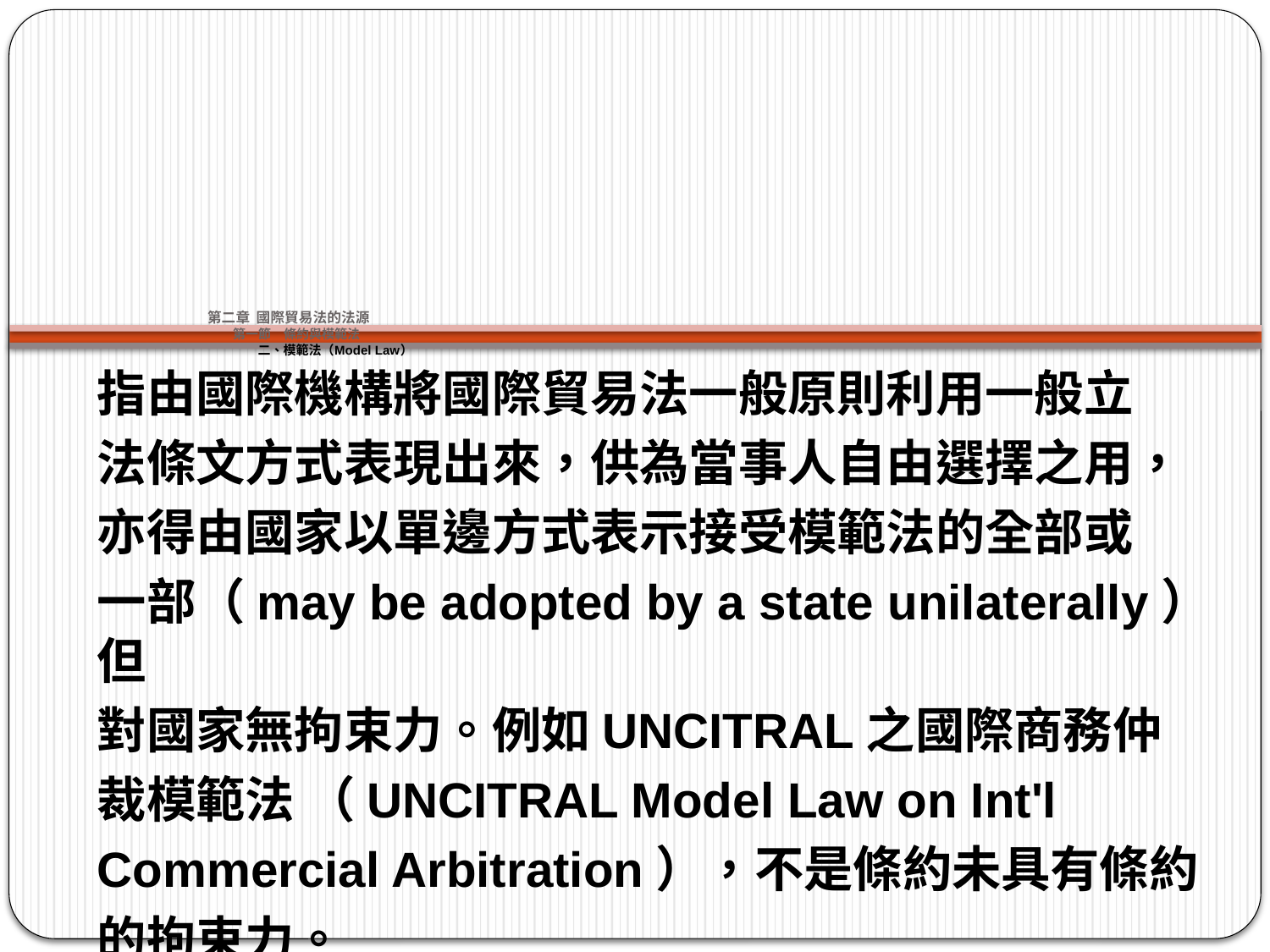

# 第二章  國際貿易法的法源 第一節　條約與模範法 二、模範法（Model Law）
指由國際機構將國際貿易法一般原則利用一般立
法條文方式表現出來，供為當事人自由選擇之用，
亦得由國家以單邊方式表示接受模範法的全部或
一部（may be adopted by a state unilaterally） 但
對國家無拘束力。例如UNCITRAL之國際商務仲
裁模範法 （UNCITRAL Model Law on Int'l
Commercial Arbitration），不是條約未具有條約
的拘束力。